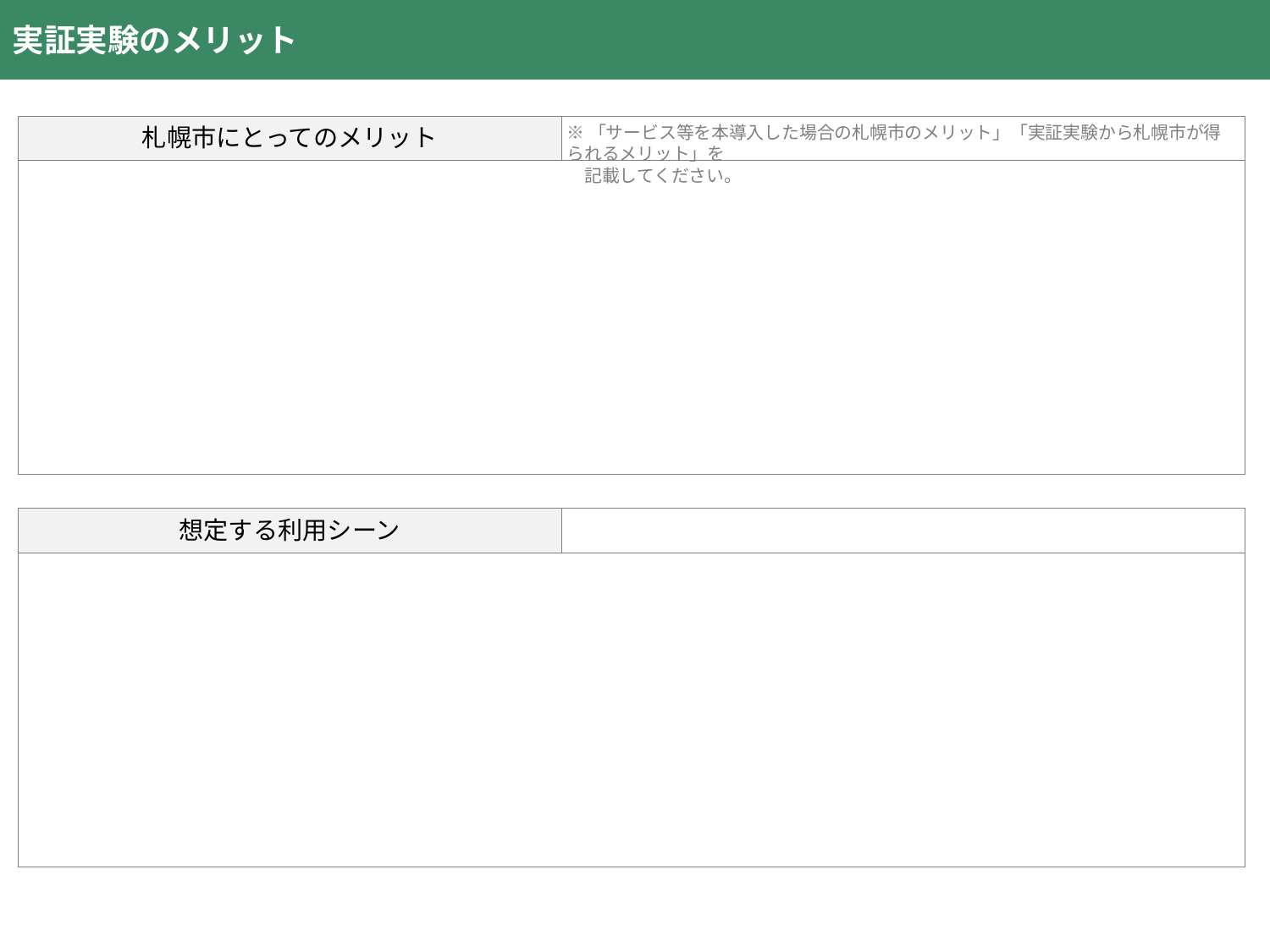

実証実験のメリット
| 札幌市にとってのメリット |  |
| --- | --- |
|  |  |
※「サービス等を本導入した場合の札幌市のメリット」「実証実験から札幌市が得られるメリット」を
　記載してください。

| 想定する利用シーン |  |
| --- | --- |
|  |  |